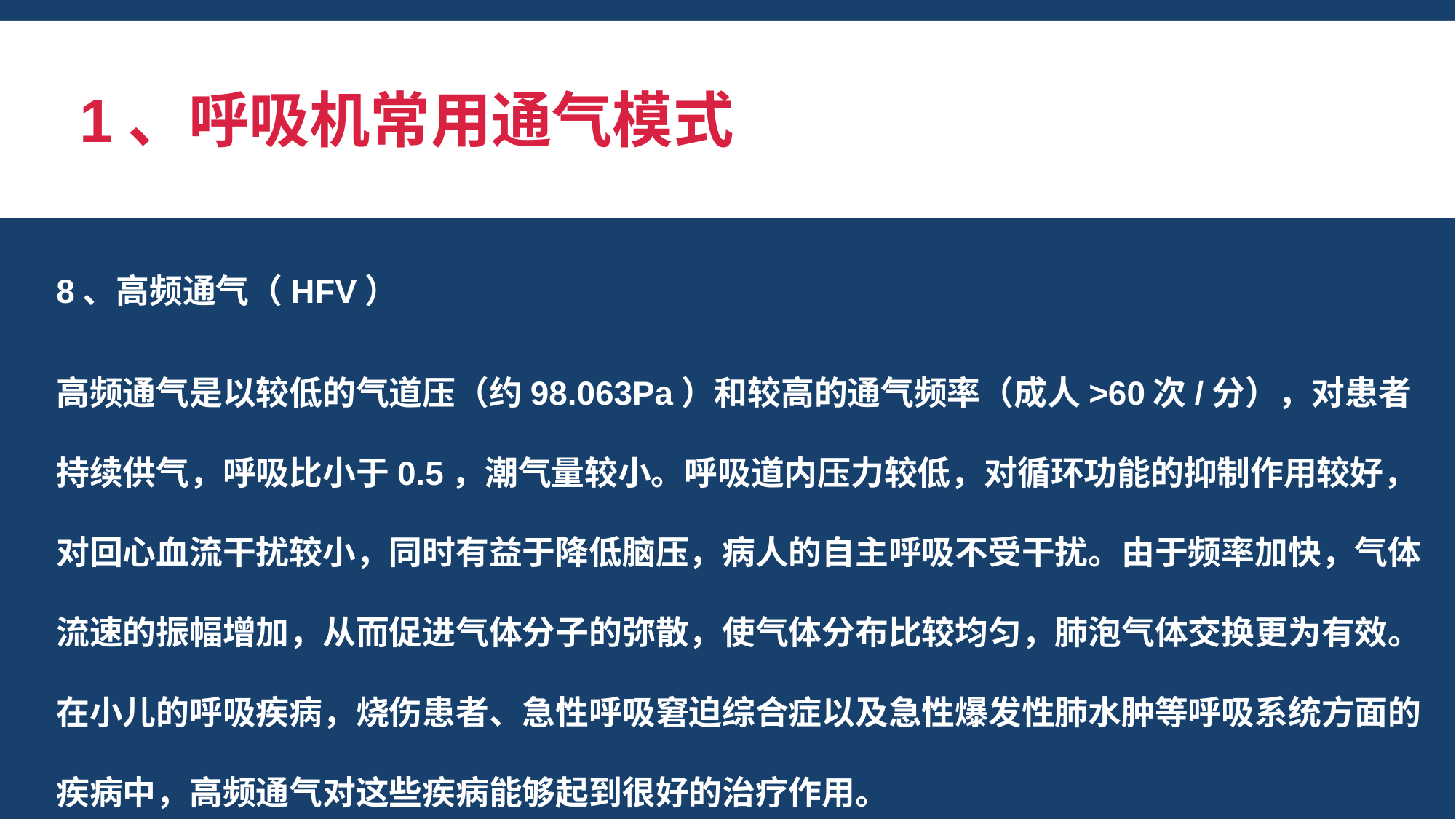

# 1、呼吸机常用通气模式
8、高频通气（HFV）
高频通气是以较低的气道压（约98.063Pa）和较高的通气频率（成人>60次/分），对患者持续供气，呼吸比小于0.5，潮气量较小。呼吸道内压力较低，对循环功能的抑制作用较好，对回心血流干扰较小，同时有益于降低脑压，病人的自主呼吸不受干扰。由于频率加快，气体流速的振幅增加，从而促进气体分子的弥散，使气体分布比较均匀，肺泡气体交换更为有效。在小儿的呼吸疾病，烧伤患者、急性呼吸窘迫综合症以及急性爆发性肺水肿等呼吸系统方面的疾病中，高频通气对这些疾病能够起到很好的治疗作用。